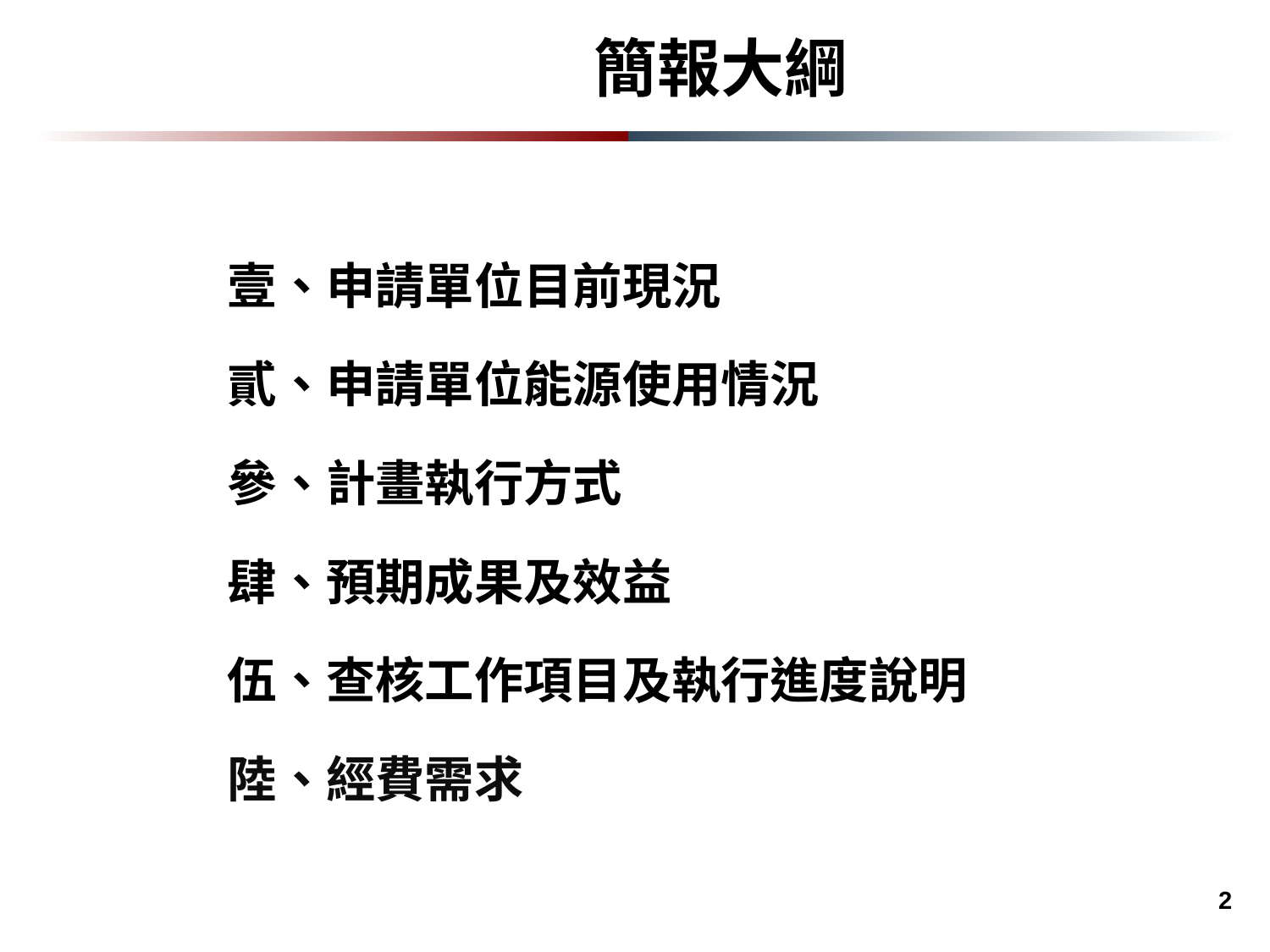

# 簡報大綱
壹、申請單位目前現況
貳、申請單位能源使用情況
參、計畫執行方式
肆、預期成果及效益
伍、查核工作項目及執行進度說明
陸、經費需求
 2